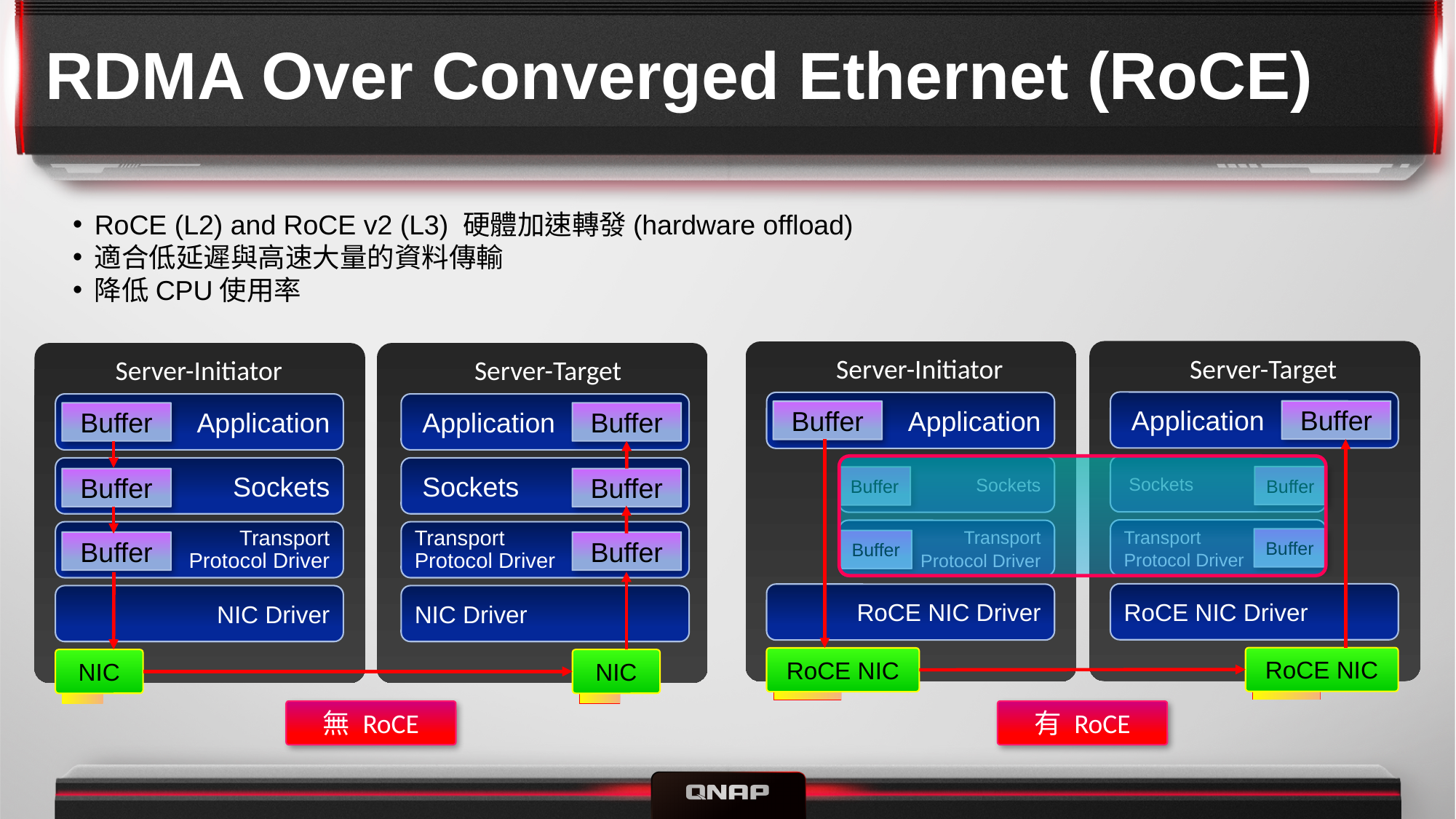

# RDMA Over Converged Ethernet (RoCE)
RoCE (L2) and RoCE v2 (L3) 硬體加速轉發(hardware offload)
適合低延遲與高速大量的資料傳輸
降低CPU使用率

Server-Target
 Application
Buffer
 Sockets
Buffer
Transport
Protocol Driver
Buffer
RoCE NIC Driver
RoCE NIC

Server-Initiator
 Application
Buffer
 Sockets
Buffer
Transport
Protocol Driver
Buffer
RoCE NIC Driver
RoCE NIC

Server-Initiator
 Application
Buffer
 Sockets
Buffer
Transport
Protocol Driver
Buffer
NIC Driver
NIC

Server-Target
 Application
Buffer
 Sockets
Buffer
Transport
Protocol Driver
Buffer
NIC Driver
NIC

無 RoCE
有 RoCE